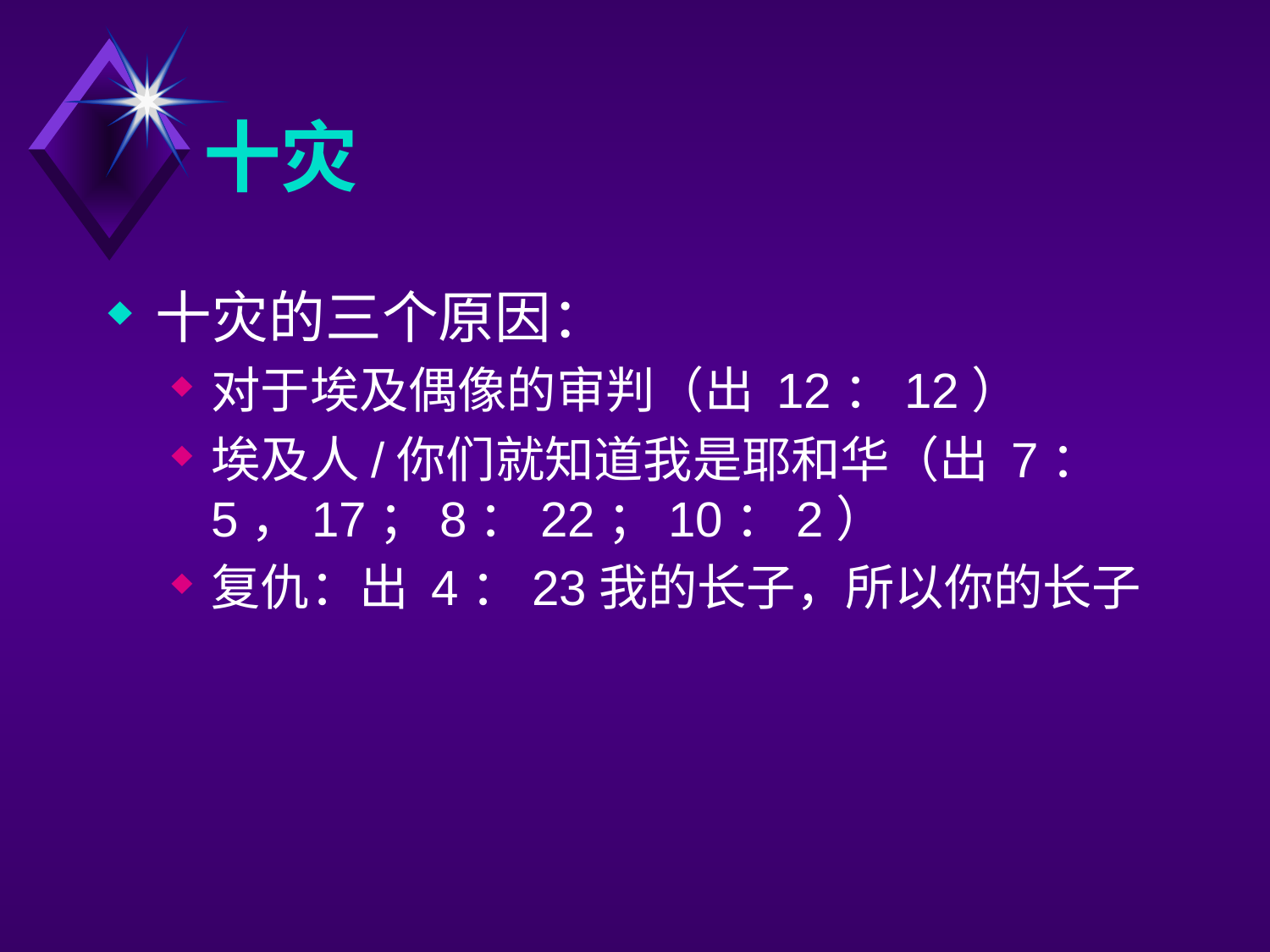

# 十灾
十灾的三个原因：
对于埃及偶像的审判（出 12：12）
埃及人/你们就知道我是耶和华（出 7：5，17；8：22；10：2）
复仇：出 4：23我的长子，所以你的长子